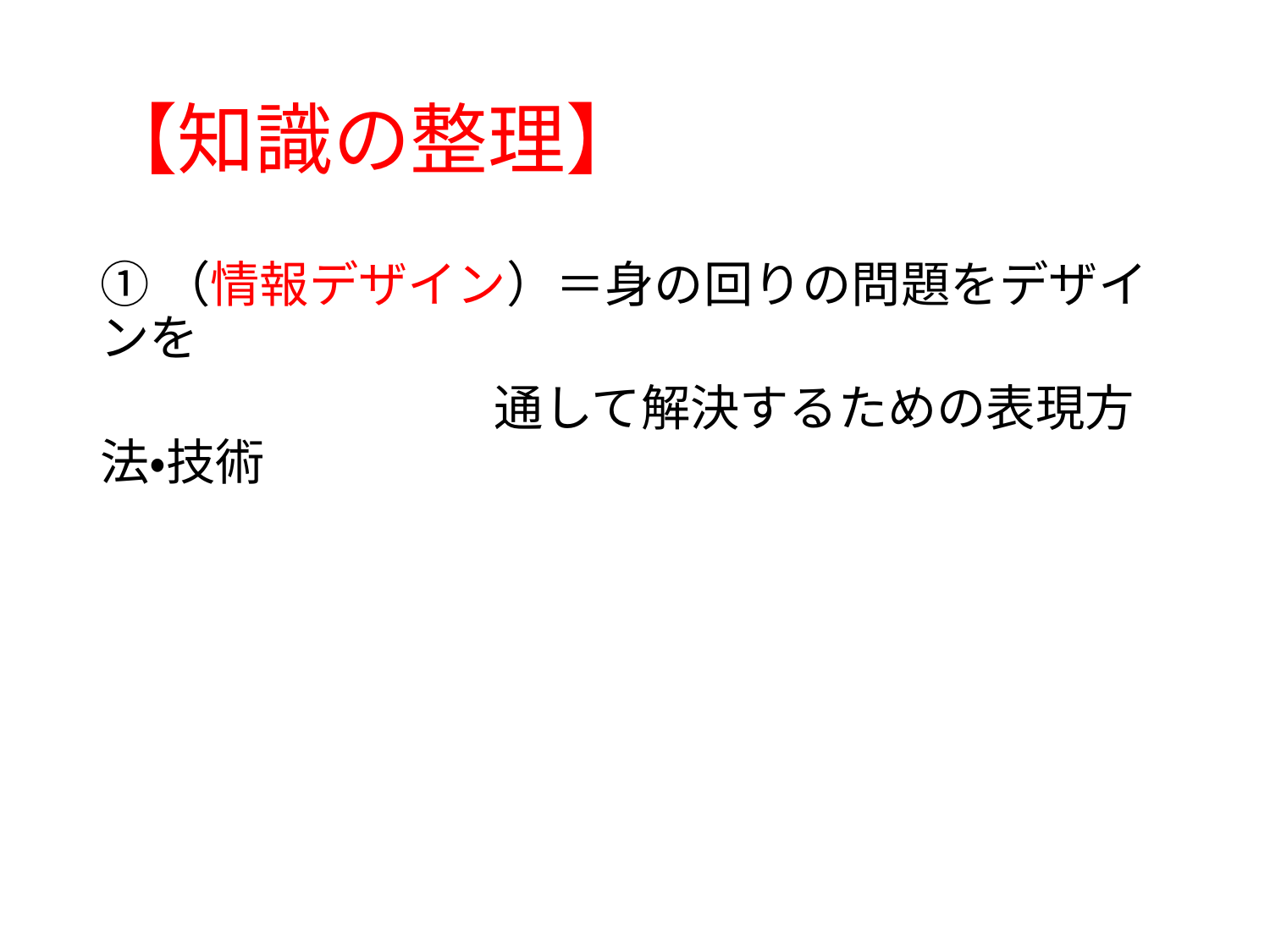

# 【知識の整理】
①（情報デザイン）＝身の回りの問題をデザインを
　　　　　　　　通して解決するための表現方法・技術